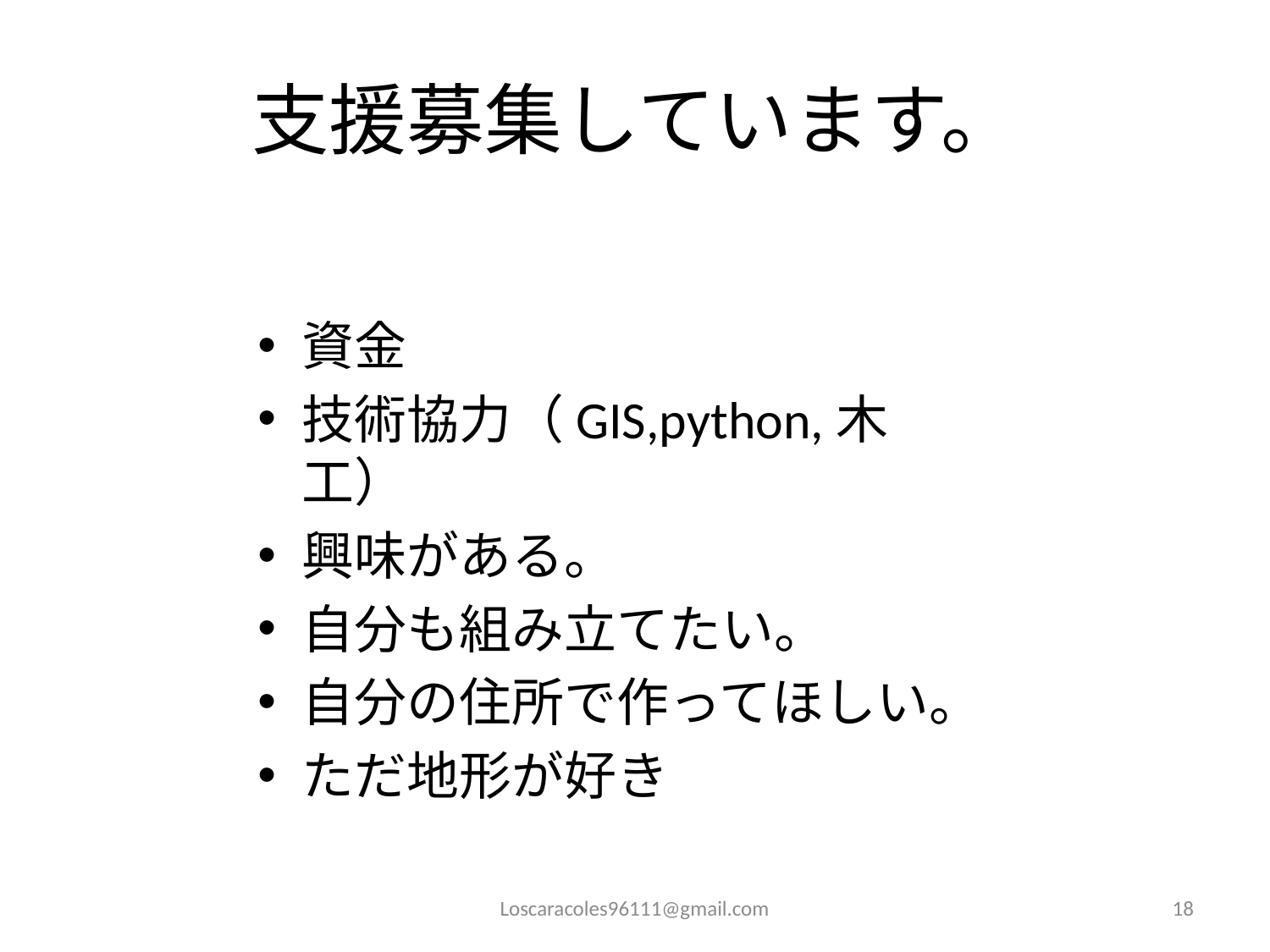

# 支援募集しています。
資金
技術協力（GIS,python,木工）
興味がある。
自分も組み立てたい。
自分の住所で作ってほしい。
ただ地形が好き
Loscaracoles96111@gmail.com
18